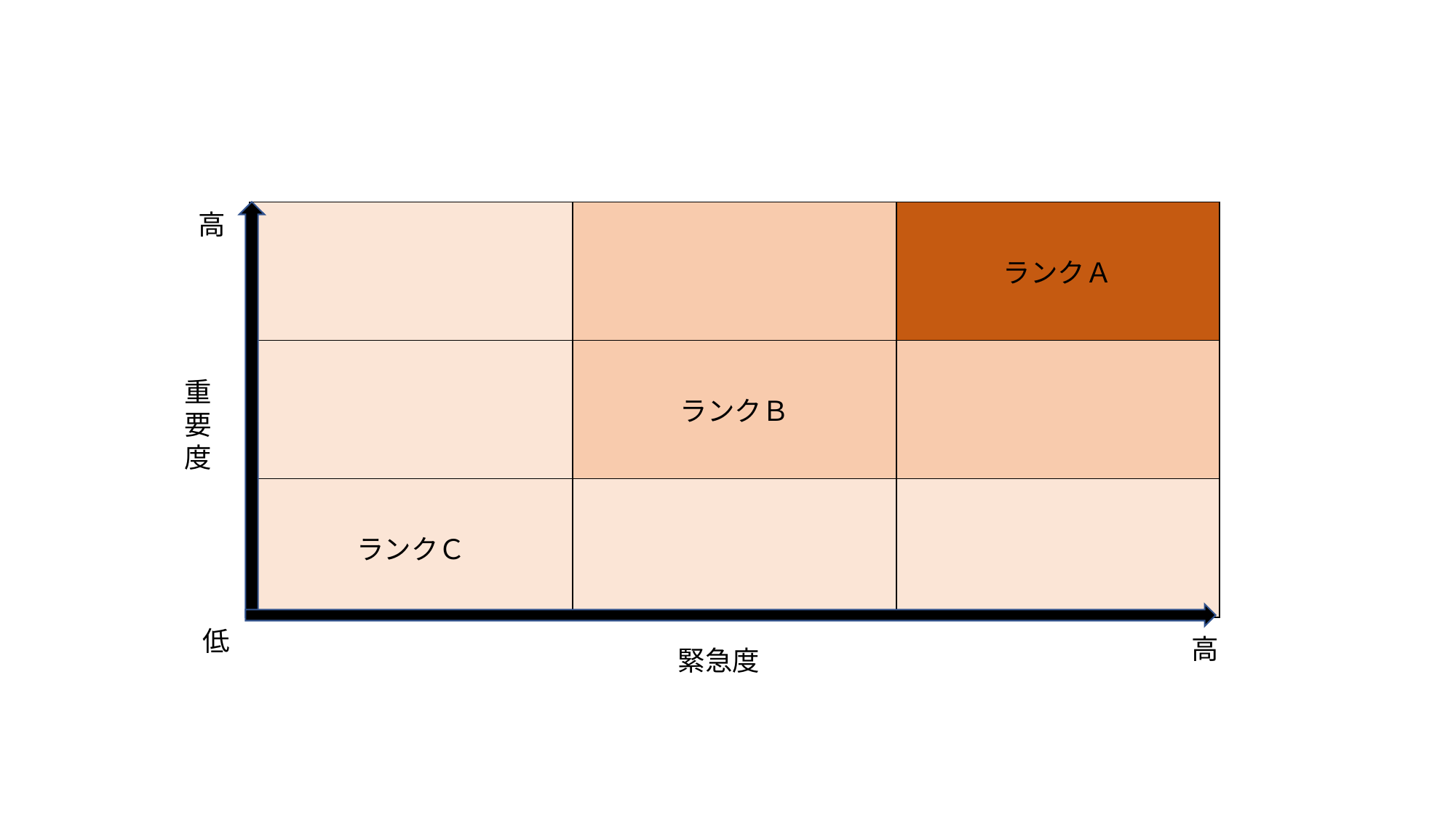

高

|  |  | ランクＡ |
| --- | --- | --- |
|  | ランクＢ |  |
| ランクＣ |  |  |
重要度

低
高
緊急度